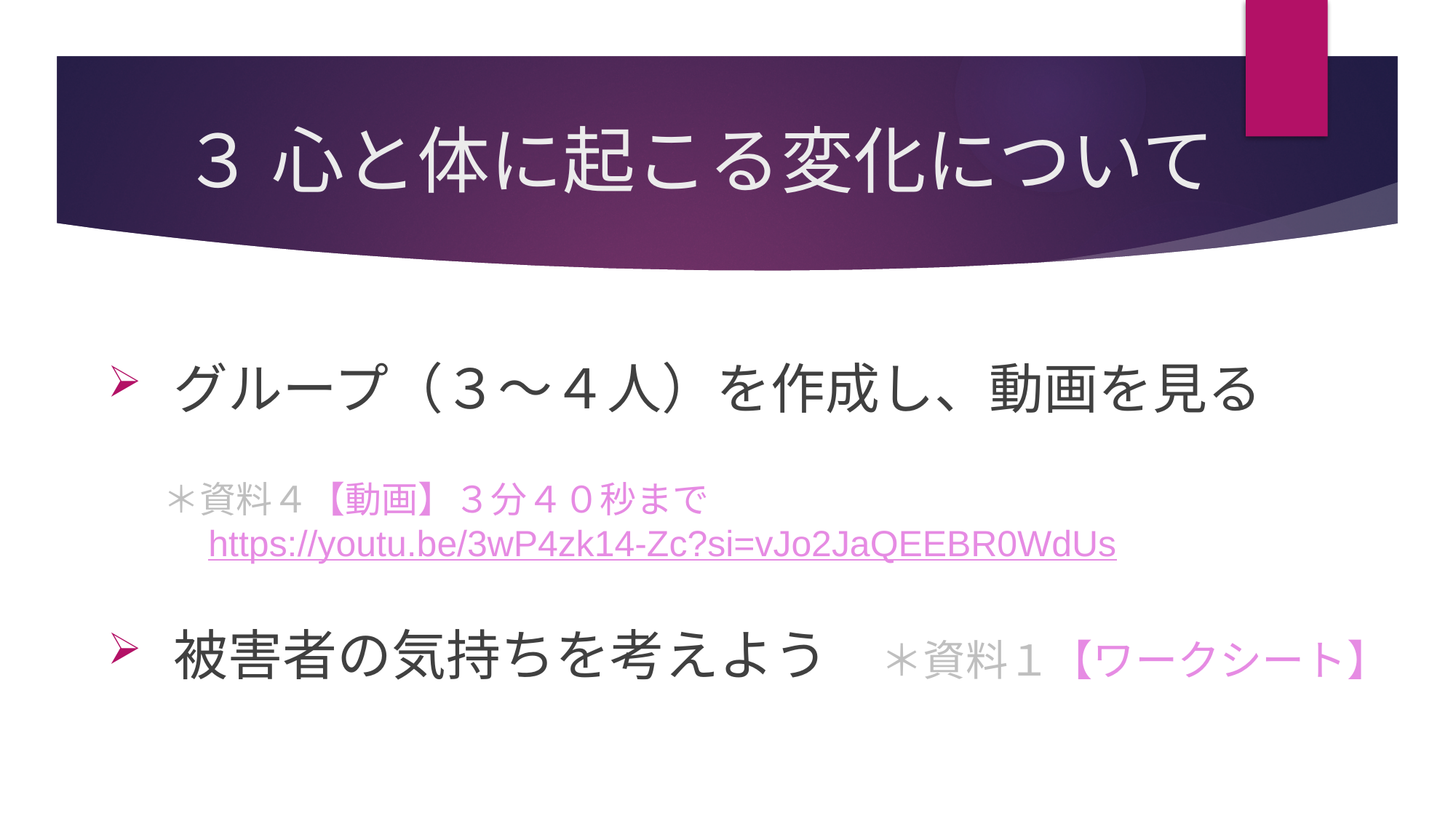

# ３ 心と体に起こる変化について
 グループ（３～４人）を作成し、動画を見る
＊資料４【動画】３分４０秒まで
　https://youtu.be/3wP4zk14-Zc?si=vJo2JaQEEBR0WdUs

 被害者の気持ちを考えよう
＊資料１【ワークシート】